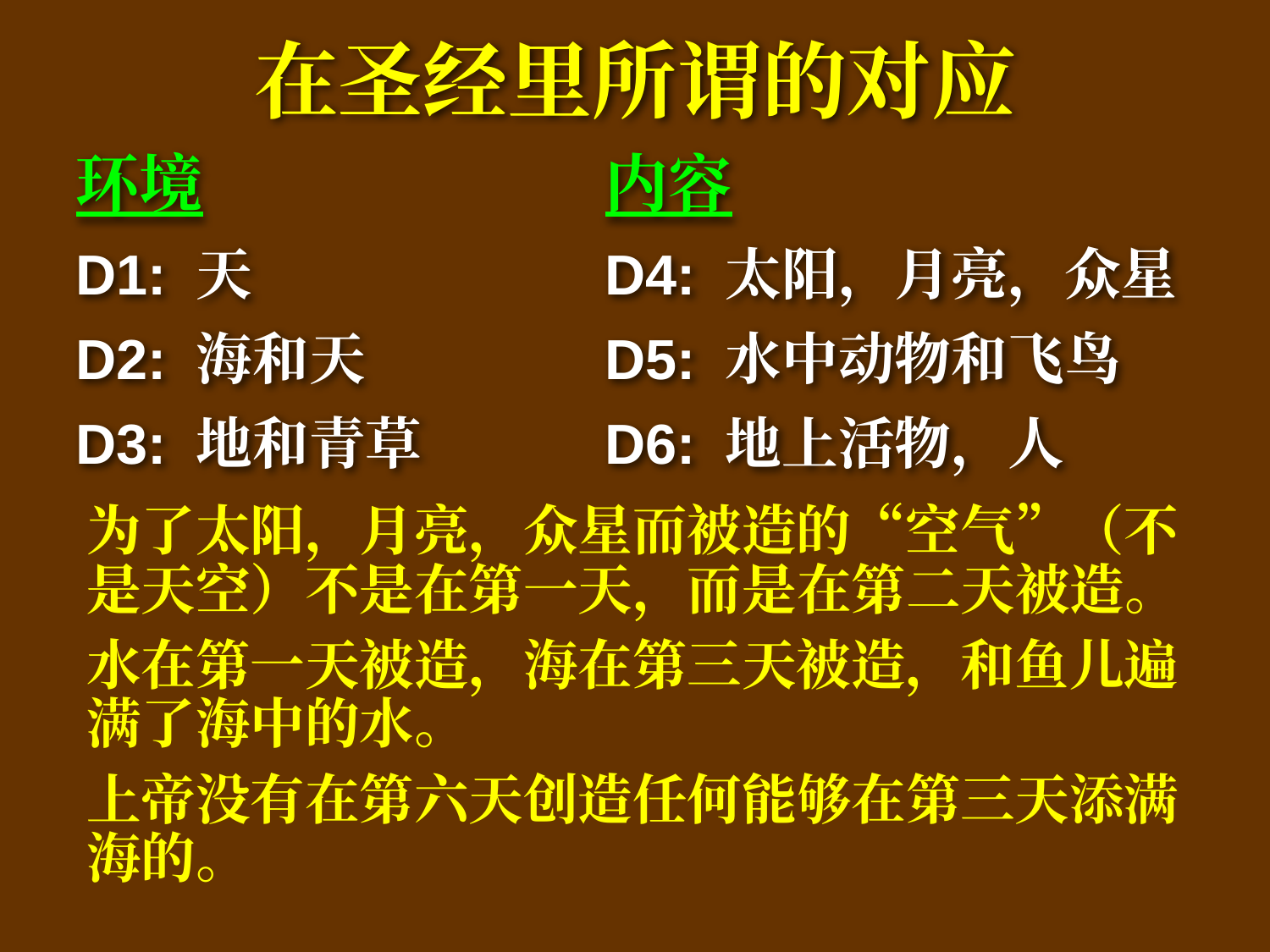

# 在圣经里所谓的对应 新美国标准版圣经
在圣经里所谓的对应
环境
内容
D1: 天
D2: 海和天
D3: 地和青草
D4: 太阳，月亮，众星
D5: 水中动物和飞鸟
D6: 地上活物，人
为了太阳，月亮，众星而被造的“空气”（不是天空）不是在第一天，而是在第二天被造。
水在第一天被造，海在第三天被造，和鱼儿遍满了海中的水。
上帝没有在第六天创造任何能够在第三天添满海的。